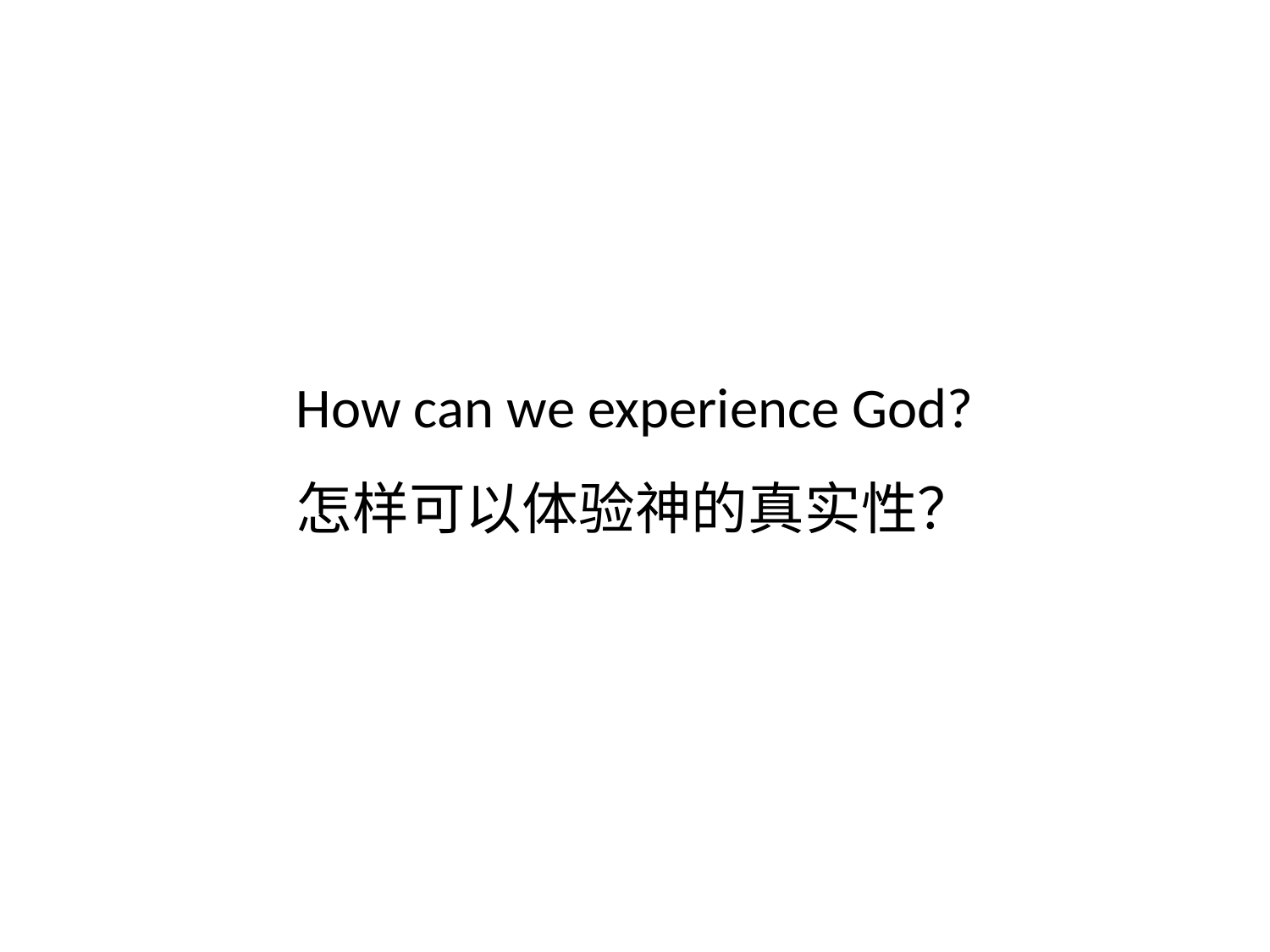

# How can we experience God? 怎样可以体验神的真实性？